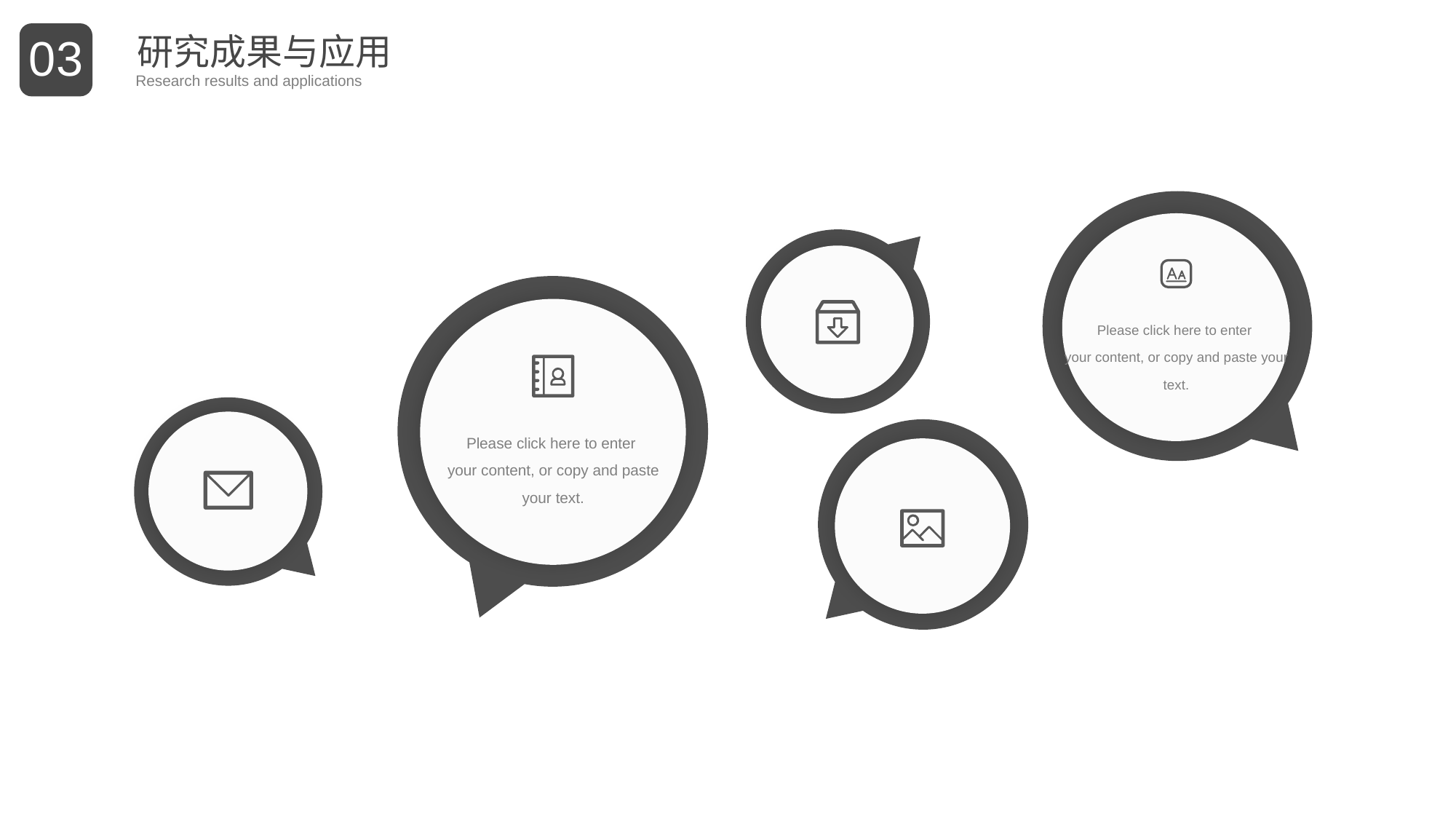

03

研究成果与应用
Research results and applications

Please click here to enter
your content, or copy and paste your text.

Please click here to enter
your content, or copy and paste your text.